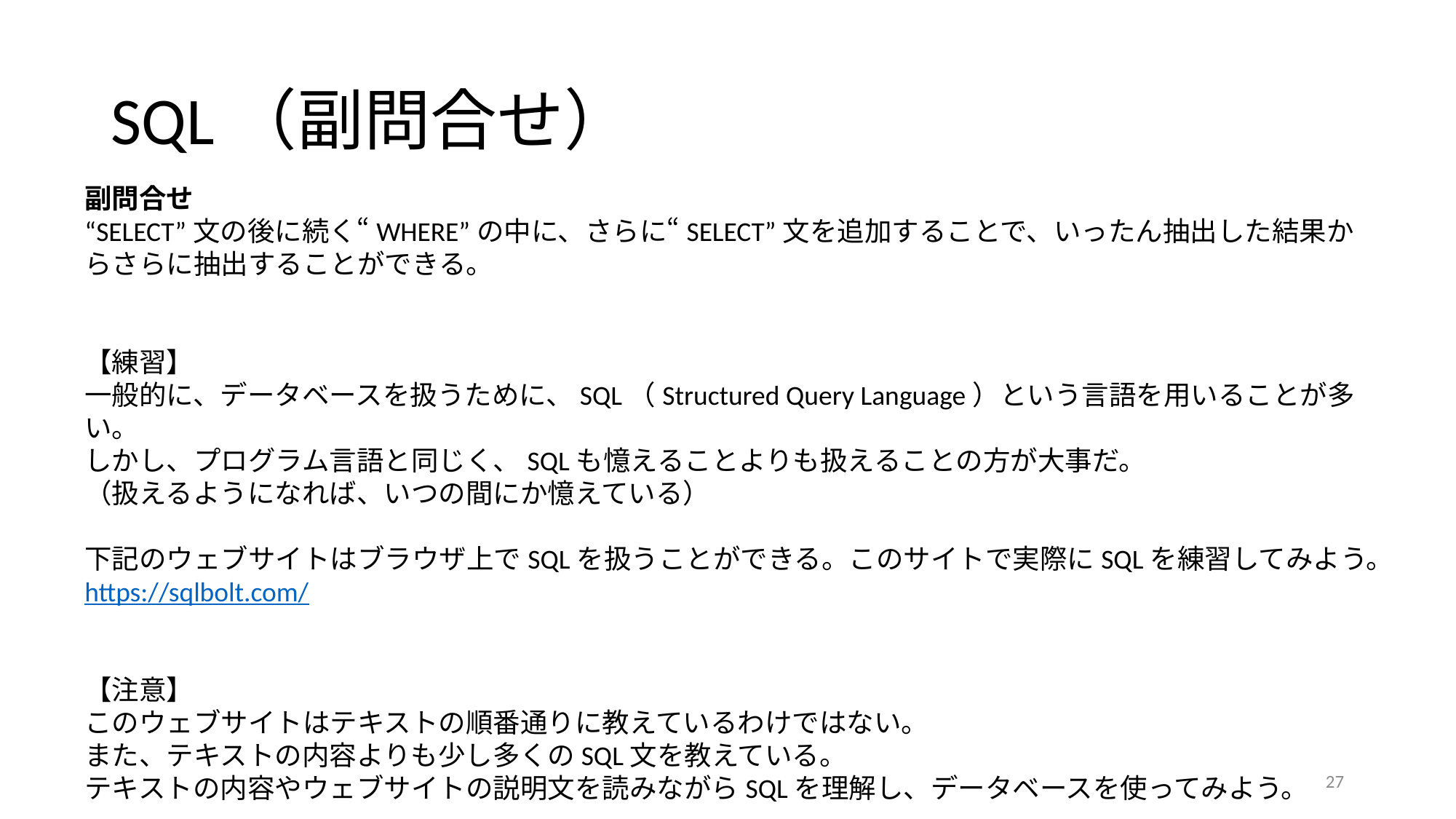

# SQL（副問合せ）
副問合せ
“SELECT”文の後に続く“WHERE”の中に、さらに“SELECT”文を追加することで、いったん抽出した結果からさらに抽出することができる。

【練習】
一般的に、データベースを扱うために、SQL（Structured Query Language）という言語を用いることが多い。
しかし、プログラム言語と同じく、SQLも憶えることよりも扱えることの方が大事だ。
（扱えるようになれば、いつの間にか憶えている）

下記のウェブサイトはブラウザ上でSQLを扱うことができる。このサイトで実際にSQLを練習してみよう。
https://sqlbolt.com/

【注意】
このウェブサイトはテキストの順番通りに教えているわけではない。
また、テキストの内容よりも少し多くのSQL文を教えている。
テキストの内容やウェブサイトの説明文を読みながらSQLを理解し、データベースを使ってみよう。
27